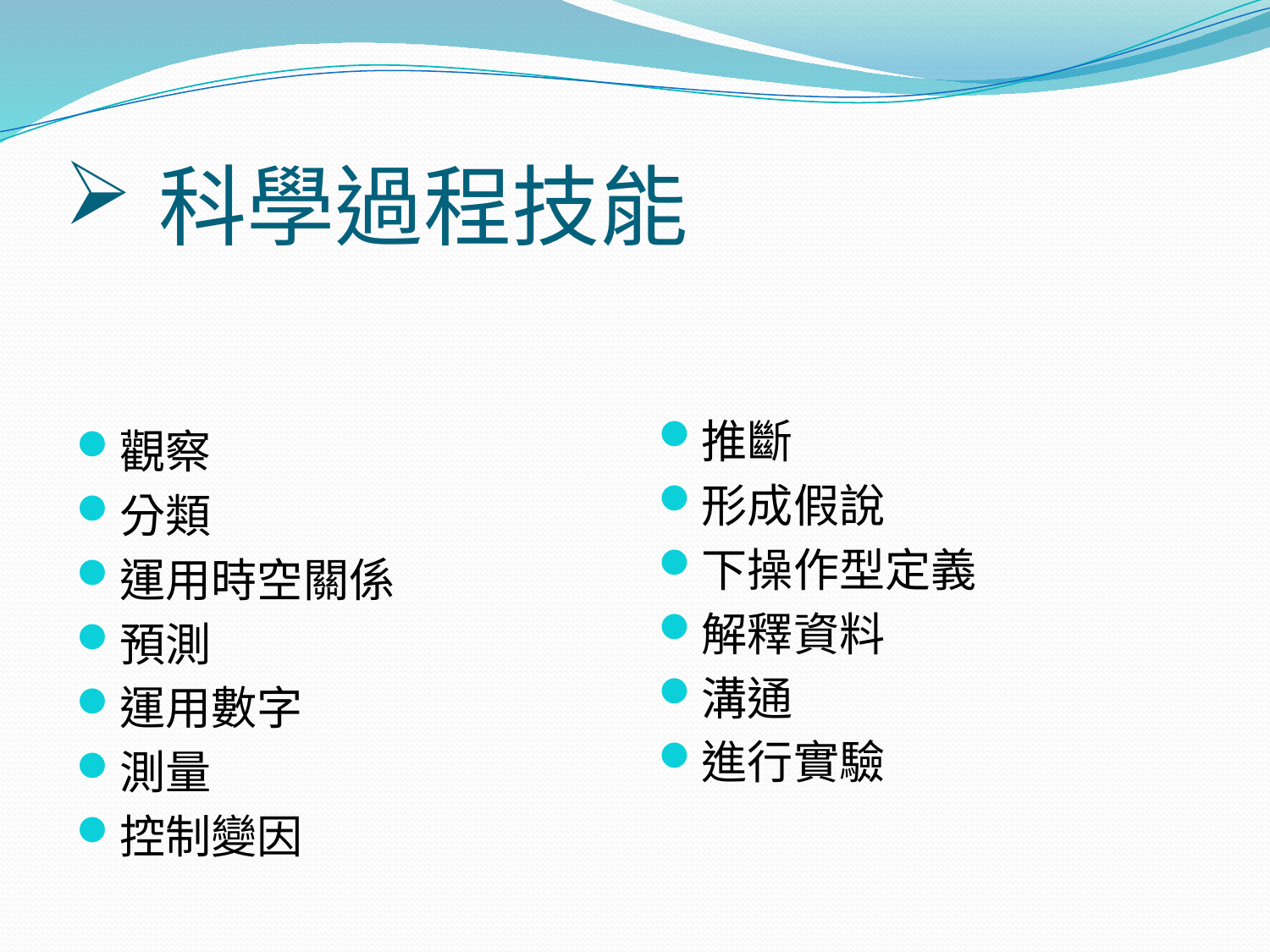

# 科學過程技能
推斷
形成假說
下操作型定義
解釋資料
溝通
進行實驗

觀察
分類
運用時空關係
預測
運用數字
測量
控制變因